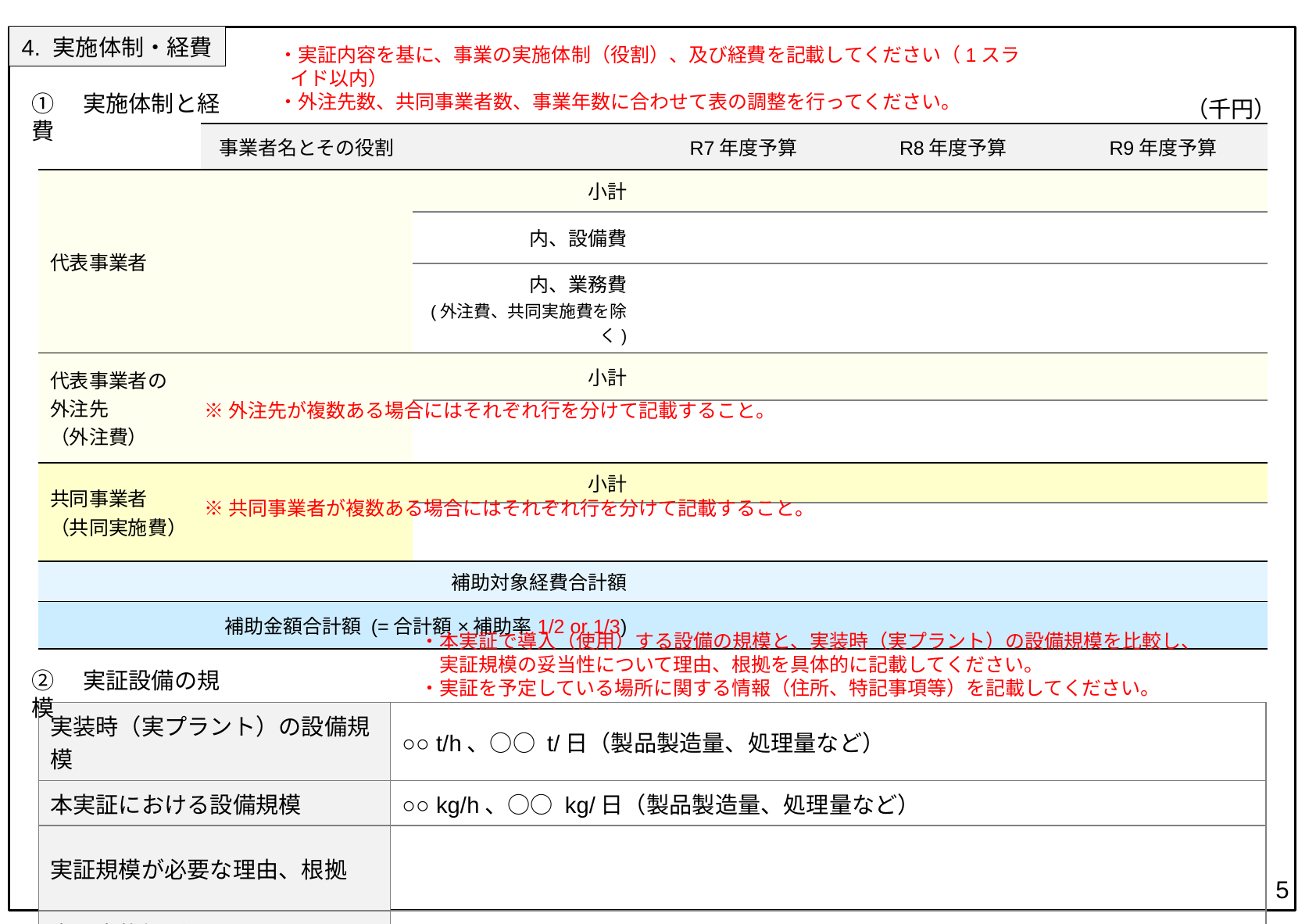

4. 実施体制・経費

・実証内容を基に、事業の実施体制（役割）、及び経費を記載してください（1スライド以内）
・外注先数、共同事業者数、事業年数に合わせて表の調整を行ってください。
①　実施体制と経費
（千円）
|  | 事業者名とその役割 |  | R7年度予算 | R8年度予算 | R9年度予算 |
| --- | --- | --- | --- | --- | --- |
| 代表事業者 |  | 小計 |  |  |  |
|  |  | 内、設備費 |  |  |  |
|  |  | 内、業務費 (外注費、共同実施費を除く) |  |  |  |
| 代表事業者の 外注先 （外注費） |  | 小計 |  |  |  |
|  |  |  |  |  |  |
| 共同事業者 （共同実施費） |  | 小計 |  |  |  |
|  |  |  |  |  |  |
| 補助対象経費合計額 |  |  |  |  |  |
| 補助金額合計額 (=合計額×補助率1/2 or 1/3) |  |  |  |  |  |
※外注先が複数ある場合にはそれぞれ行を分けて記載すること。
※共同事業者が複数ある場合にはそれぞれ行を分けて記載すること。
・本実証で導入（使用）する設備の規模と、実装時（実プラント）の設備規模を比較し、
　実証規模の妥当性について理由、根拠を具体的に記載してください。
・実証を予定している場所に関する情報（住所、特記事項等）を記載してください。
②　実証設備の規模
| 実装時（実プラント）の設備規模 | ○○ t/h、○○ t/日（製品製造量、処理量など） |
| --- | --- |
| 本実証における設備規模 | ○○ kg/h、○○ kg/日（製品製造量、処理量など） |
| 実証規模が必要な理由、根拠 |  |
| 実証実施場所 |  |
5